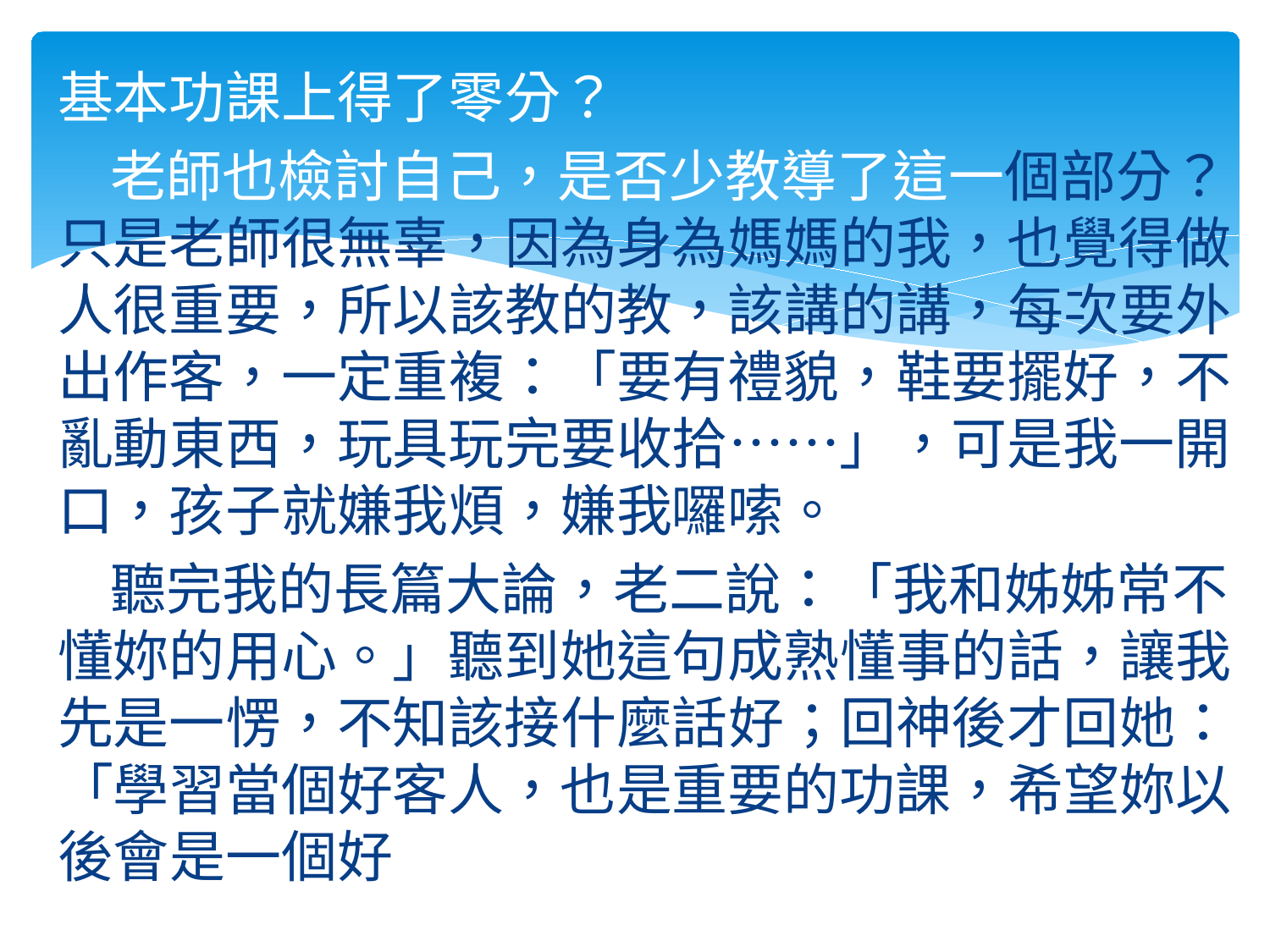

基本功課上得了零分？
    老師也檢討自己，是否少教導了這一個部分？只是老師很無辜，因為身為媽媽的我，也覺得做人很重要，所以該教的教，該講的講，每次要外出作客，一定重複：「要有禮貌，鞋要擺好，不亂動東西，玩具玩完要收拾……」，可是我一開口，孩子就嫌我煩，嫌我囉嗦。
    聽完我的長篇大論，老二說：「我和姊姊常不懂妳的用心。」聽到她這句成熟懂事的話，讓我先是一愣，不知該接什麼話好；回神後才回她：「學習當個好客人，也是重要的功課，希望妳以後會是一個好